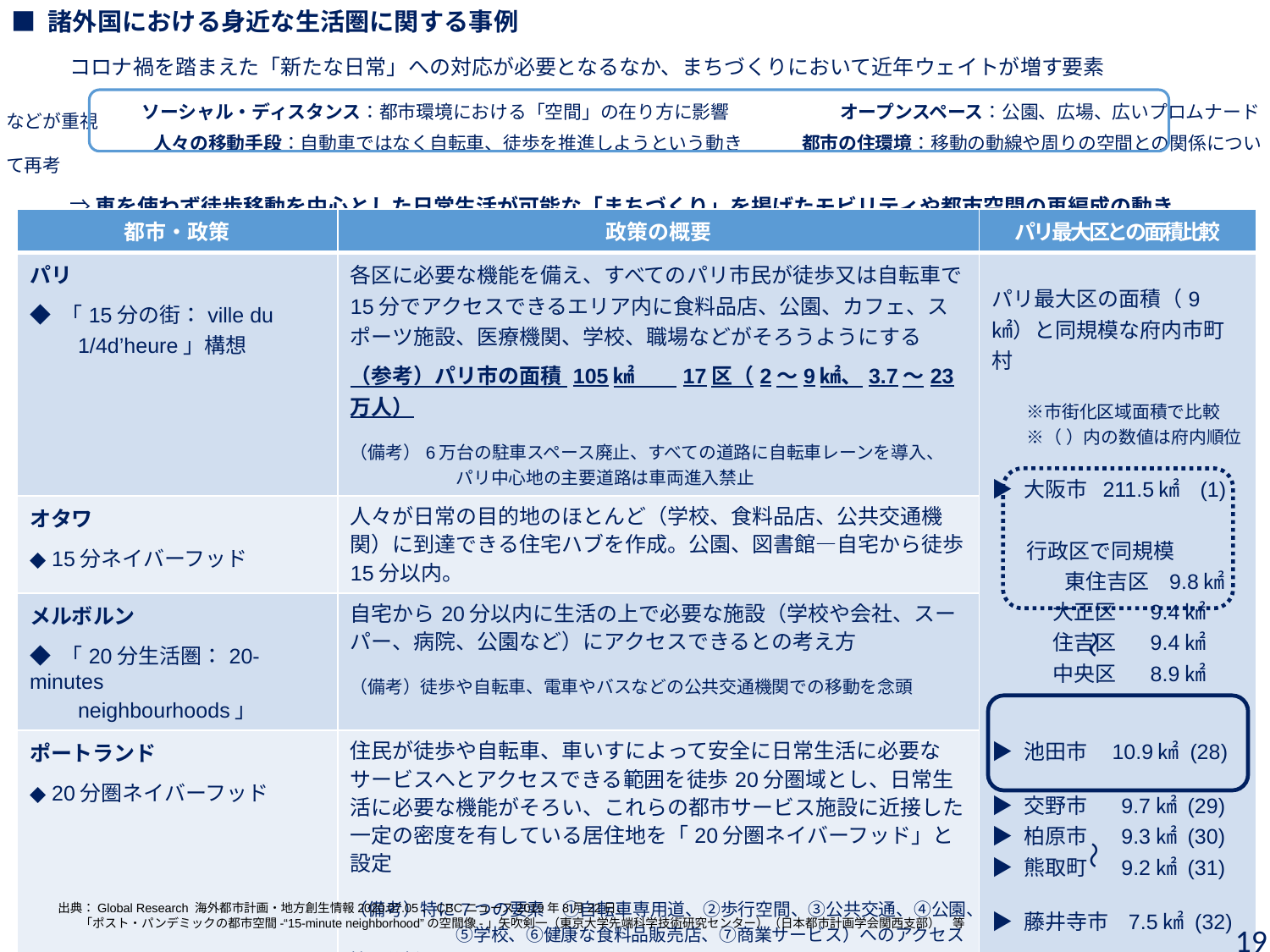

■ 諸外国における身近な生活圏に関する事例

　　　コロナ禍を踏まえた「新たな日常」への対応が必要となるなか、まちづくりにおいて近年ウェイトが増す要素

　　　　　　  ソーシャル・ディスタンス：都市環境における「空間」の在り方に影響　　　　　　オープンスペース：公園、広場、広いプロムナードなどが重視
　　　　　　　　人々の移動手段：自動車ではなく自転車、徒歩を推進しようという動き　　　 都市の住環境：移動の動線や周りの空間との関係について再考

⇒車を使わず徒歩移動を中心とした日常生活が可能な「まちづくり」を掲げたモビリティや都市空間の再編成の動き

| 都市・政策 | 政策の概要 | パリ最大区との面積比較 |
| --- | --- | --- |
| パリ ◆ 「15分の街：ville du 　　1/4d’heure」構想 | 各区に必要な機能を備え、すべてのパリ市民が徒歩又は自転車で15分でアクセスできるエリア内に食料品店、公園、カフェ、スポーツ施設、医療機関、学校、職場などがそろうようにする 　 （参考）パリ市の面積 105㎢　　17区（2～9㎢、3.7～23万人） （備考）6万台の駐車スペース廃止、すべての道路に自転車レーンを導入、 　　　　　　パリ中心地の主要道路は車両進入禁止 | パリ最大区の面積（9㎢）と同規模な府内市町村 　　※市街化区域面積で比較 　　※（ ）内の数値は府内順位 ▶ 大阪市 211.5㎢ (1) 　　 　 行政区で同規模 　　　 東住吉区 9.8㎢ 　　 大正区 9.4㎢ 　　 住吉区 9.4㎢ 　　 中央区 8.9㎢ ▶ 池田市 10.9㎢ (28) ▶ 交野市 9.7㎢ (29) ▶ 柏原市 9.3㎢ (30) ▶ 熊取町 9.2㎢ (31) ▶ 藤井寺市 7.5㎢ (32) ▶ 能勢町 1.0㎢ (43) |
| オタワ ◆ 15分ネイバーフッド | 人々が日常の目的地のほとんど（学校、食料品店、公共交通機関）に到達できる住宅ハブを作成。公園、図書館—自宅から徒歩15分以内。 |  |
| メルボルン ◆ 「20分生活圏：20-minutes 　　neighbourhoods」 | 自宅から20分以内に生活の上で必要な施設（学校や会社、スーパー、病院、公園など）にアクセスできるとの考え方 （備考）徒歩や自転車、電車やバスなどの公共交通機関での移動を念頭 |  |
| ポートランド ◆ 20分圏ネイバーフッド | 住民が徒歩や自転車、車いすによって安全に日常生活に必要なサービスへとアクセスできる範囲を徒歩20分圏域とし、日常生活に必要な機能がそろい、これらの都市サービス施設に近接した一定の密度を有している居住地を「20分圏ネイバーフッド」と設定 （備考）特に7つの要素　①自転車専用道、②歩行空間、③公共交通、④公園、 　　　　　　⑤学校、⑥健康な食料品販売店、⑦商業サービス）へのアクセス性を分析 |  |
| 参考 | 徒歩15分（半径1,200m）≒1.5㎢ 自転車15分（半径3,600m）≒13㎢　※CNU（Congress for New Urbanism）の定義による |  |

～

～
出典：Global Research 海外都市計画・地方創生情報2020.07.05、CBCニュース2019年8月22日、
       「ポスト・パンデミックの都市空間-“15-minute neighborhood”の空間像-」矢吹剣一（東京大学先端科学技術研究センター）（日本都市計画学会関西支部）　等
19